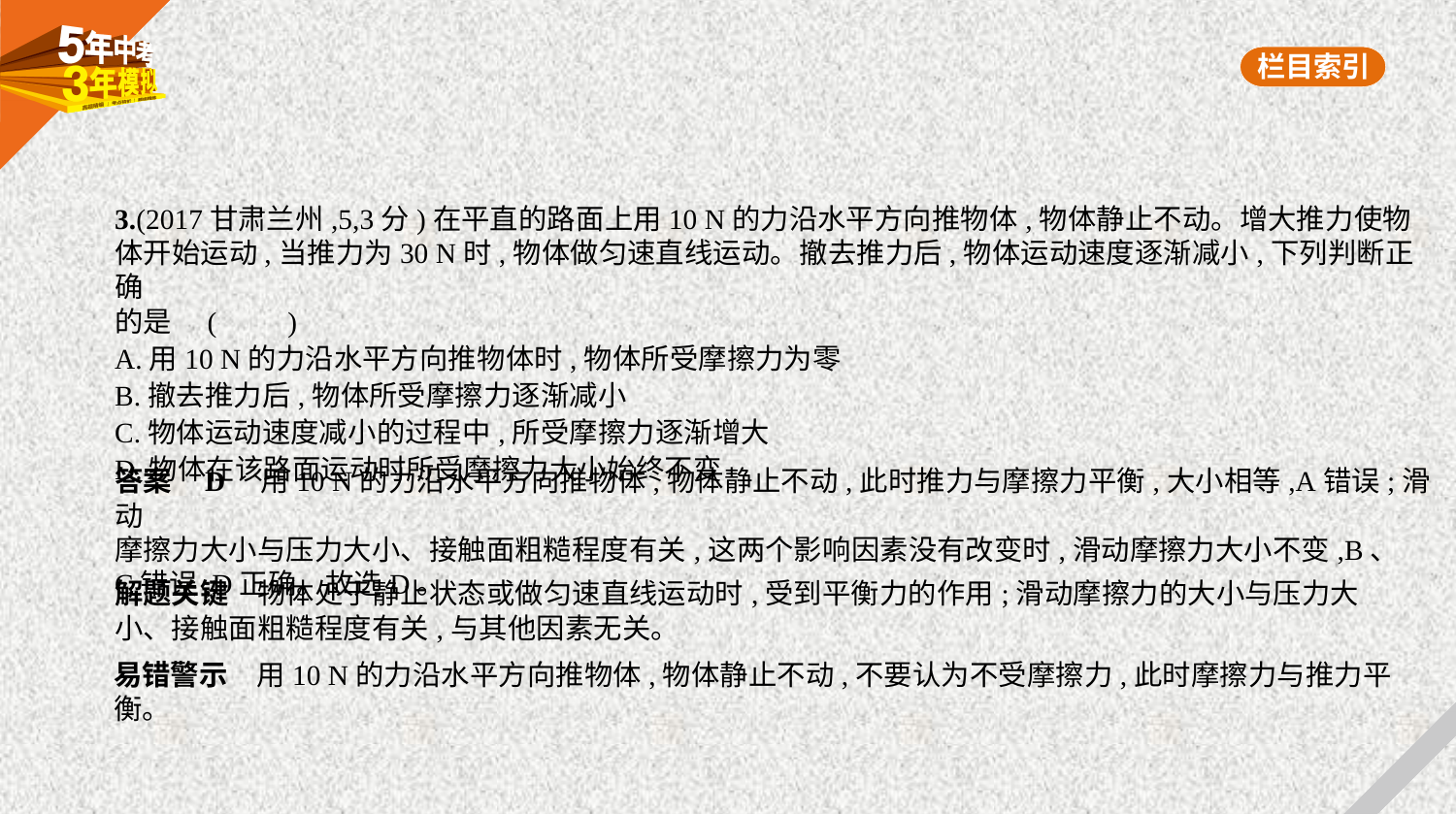

3.(2017甘肃兰州,5,3分)在平直的路面上用10 N的力沿水平方向推物体,物体静止不动。增大推力使物
体开始运动,当推力为30 N时,物体做匀速直线运动。撤去推力后,物体运动速度逐渐减小,下列判断正确
的是 (　　)
A.用10 N的力沿水平方向推物体时,物体所受摩擦力为零
B.撤去推力后,物体所受摩擦力逐渐减小
C.物体运动速度减小的过程中,所受摩擦力逐渐增大
D.物体在该路面运动时所受摩擦力大小始终不变
答案    D　用10 N的力沿水平方向推物体,物体静止不动,此时推力与摩擦力平衡,大小相等,A错误;滑动
摩擦力大小与压力大小、接触面粗糙程度有关,这两个影响因素没有改变时,滑动摩擦力大小不变,B、
C错误,D正确。故选D。
解题关键　物体处于静止状态或做匀速直线运动时,受到平衡力的作用;滑动摩擦力的大小与压力大
小、接触面粗糙程度有关,与其他因素无关。
易错警示　用10 N的力沿水平方向推物体,物体静止不动,不要认为不受摩擦力,此时摩擦力与推力平
衡。